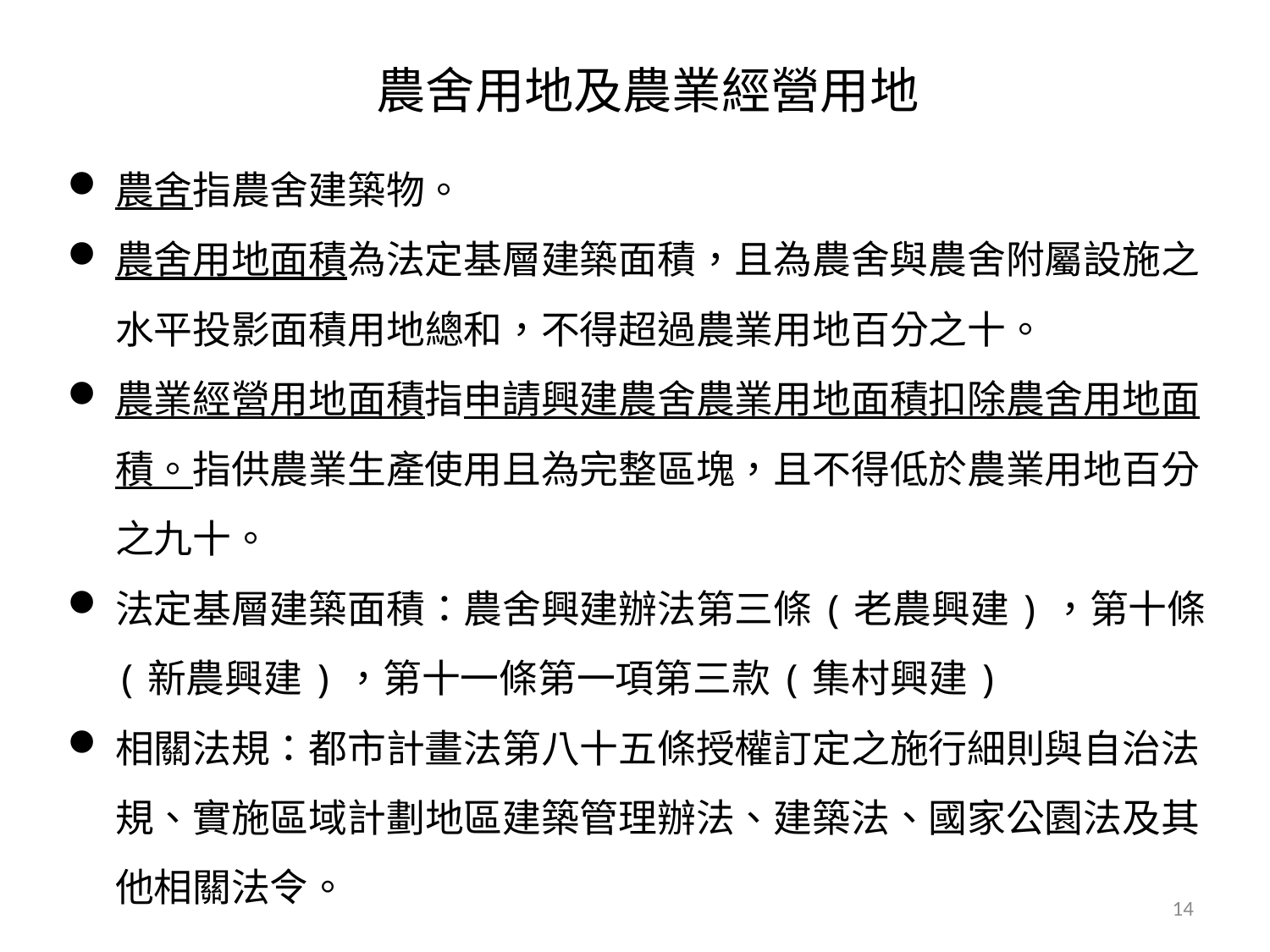

農舍用地及農業經營用地
農舍指農舍建築物。
農舍用地面積為法定基層建築面積，且為農舍與農舍附屬設施之水平投影面積用地總和，不得超過農業用地百分之十。
農業經營用地面積指申請興建農舍農業用地面積扣除農舍用地面積。指供農業生產使用且為完整區塊，且不得低於農業用地百分之九十。
法定基層建築面積：農舍興建辦法第三條(老農興建)，第十條(新農興建)，第十一條第一項第三款(集村興建)
相關法規：都市計畫法第八十五條授權訂定之施行細則與自治法規、實施區域計劃地區建築管理辦法、建築法、國家公園法及其他相關法令。
14